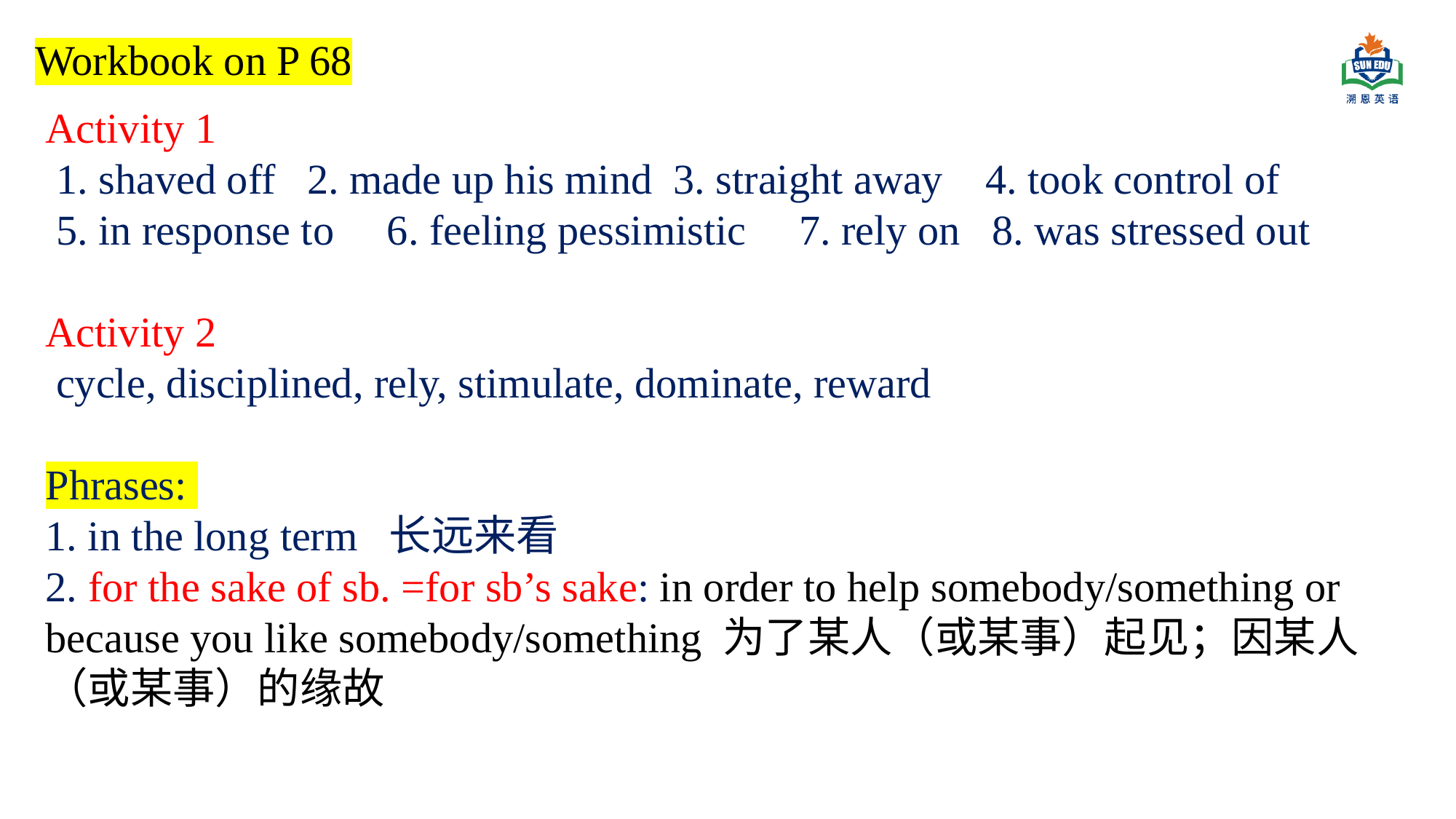

Workbook on P 68
Activity 1
 1. shaved off   2. made up his mind  3. straight away    4. took control of
 5. in response to     6. feeling pessimistic     7. rely on   8. was stressed out

Activity 2
 cycle, disciplined, rely, stimulate, dominate, reward

Phrases:
1. in the long term  长远来看
2. for the sake of sb. =for sb’s sake: in order to help somebody/something or because you like somebody/something 为了某人（或某事）起见；因某人（或某事）的缘故